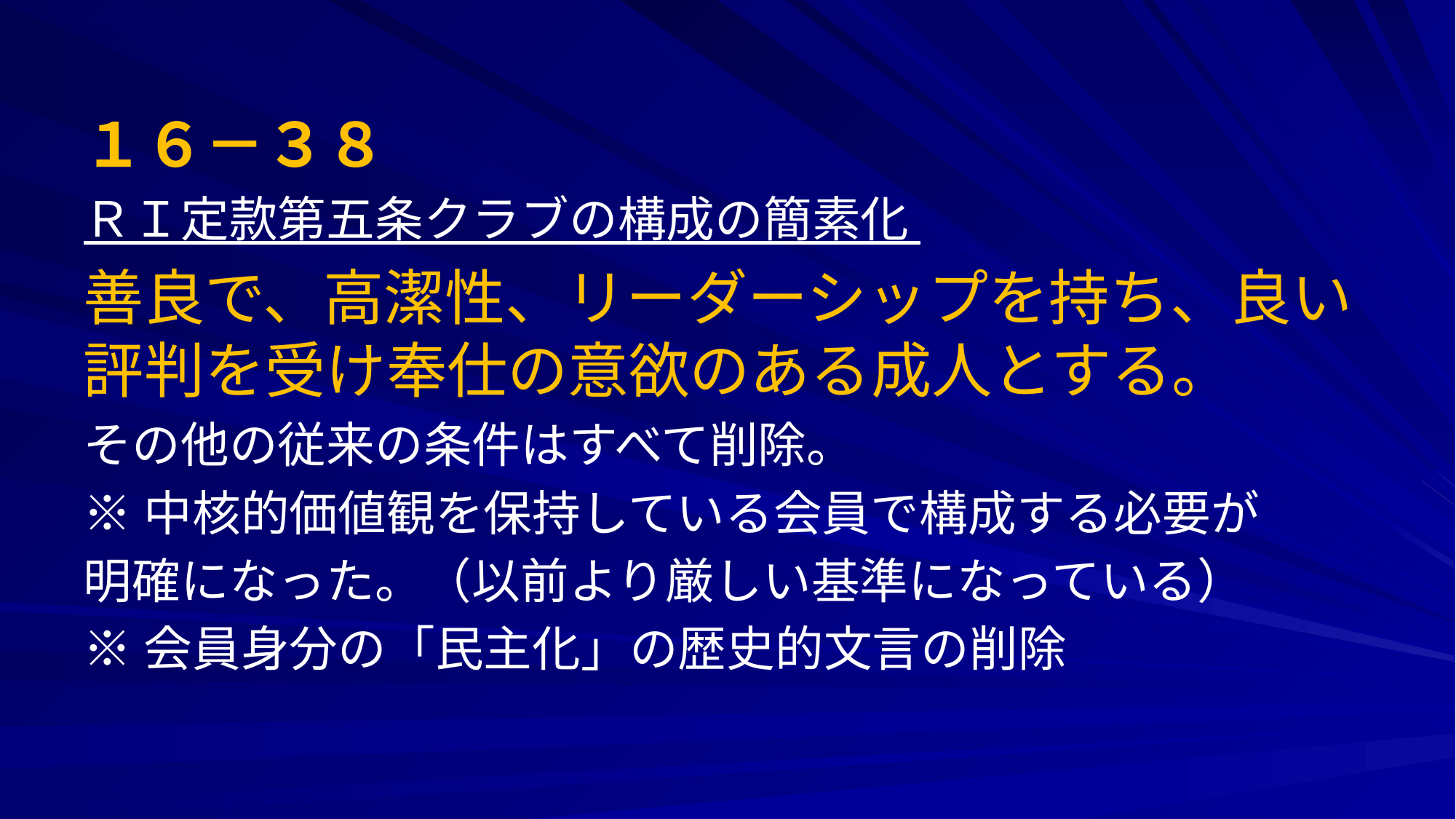

１６－３８
ＲＩ定款第五条クラブの構成の簡素化
善良で、高潔性、リーダーシップを持ち、良い評判を受け奉仕の意欲のある成人とする。
その他の従来の条件はすべて削除。
※中核的価値観を保持している会員で構成する必要が
明確になった。（以前より厳しい基準になっている）
※会員身分の「民主化」の歴史的文言の削除